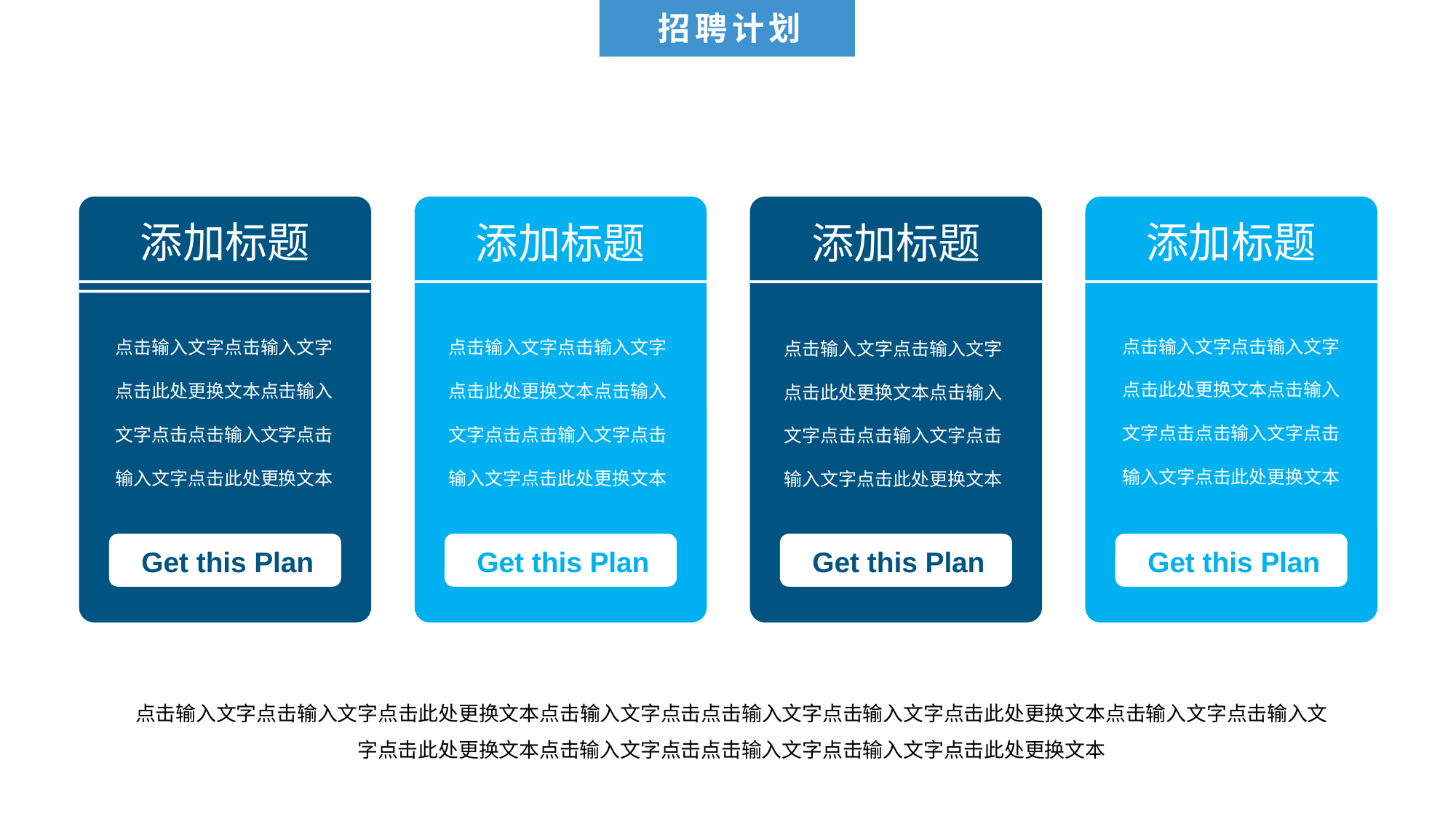

招聘计划

添加标题
添加标题
添加标题
添加标题
点击输入文字点击输入文字点击此处更换文本点击输入文字点击点击输入文字点击输入文字点击此处更换文本
点击输入文字点击输入文字点击此处更换文本点击输入文字点击点击输入文字点击输入文字点击此处更换文本
点击输入文字点击输入文字点击此处更换文本点击输入文字点击点击输入文字点击输入文字点击此处更换文本
点击输入文字点击输入文字点击此处更换文本点击输入文字点击点击输入文字点击输入文字点击此处更换文本

Get this Plan
Get this Plan
Get this Plan
Get this Plan
点击输入文字点击输入文字点击此处更换文本点击输入文字点击点击输入文字点击输入文字点击此处更换文本点击输入文字点击输入文字点击此处更换文本点击输入文字点击点击输入文字点击输入文字点击此处更换文本